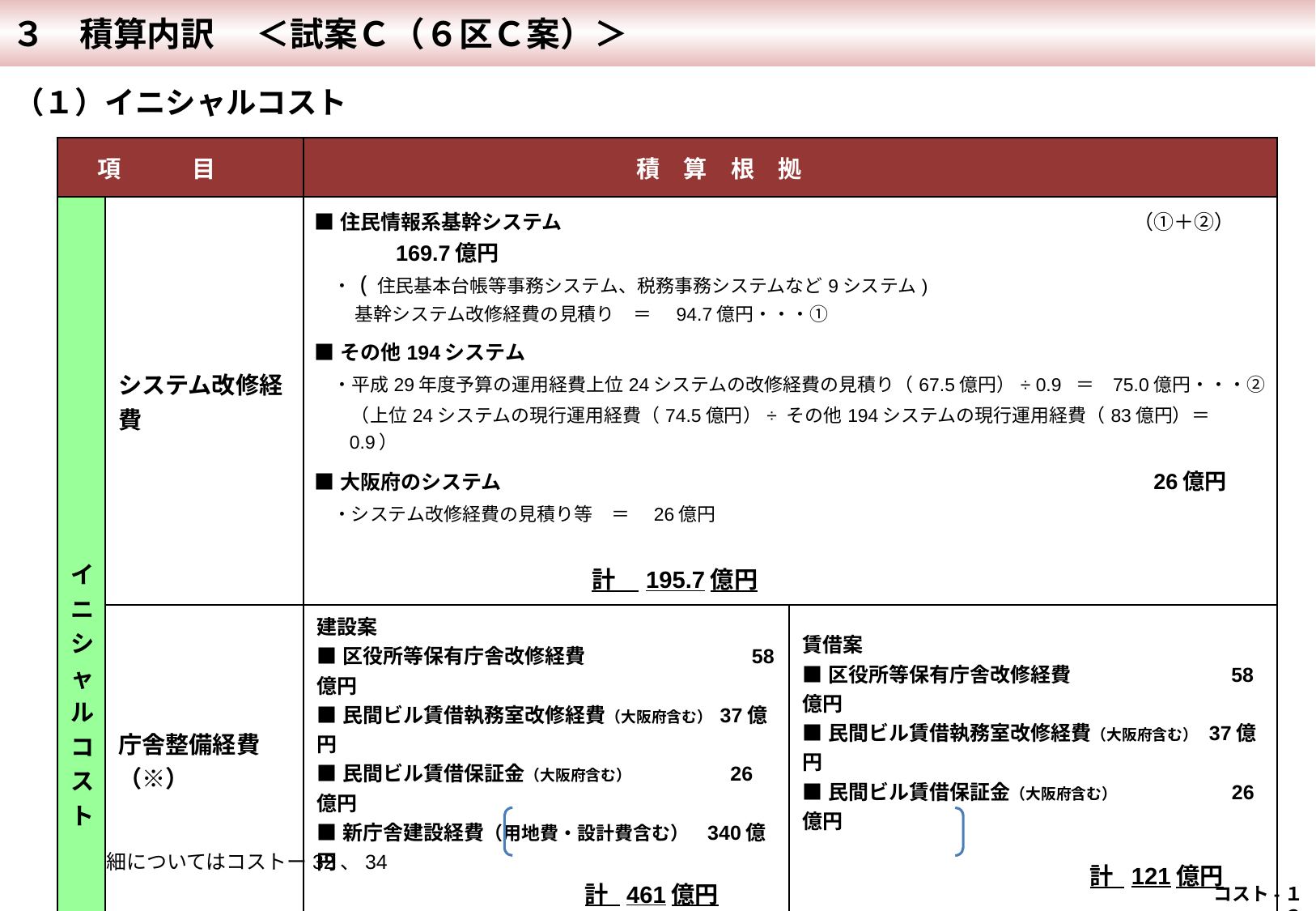

３　積算内訳　 ＜試案Ｃ（６区Ｃ案）＞
（１）イニシャルコスト
| 項　　　目 |  | 積　算　根　拠 |  |
| --- | --- | --- | --- |
| イニシャルコスト | システム改修経費 | ■住民情報系基幹システム　　　　　　　　　　　　　　　　　　　　　　　　　　　　 （①＋②） 　　169.7億円 　・(住民基本台帳等事務システム、税務事務システムなど9システム) 　 基幹システム改修経費の見積り　＝　94.7億円・・・① ■その他194システム 　・平成29年度予算の運用経費上位24システムの改修経費の見積り（67.5億円）÷ 0.9 ＝ 75.0億円・・・② 　　（上位24システムの現行運用経費（74.5億円）÷ その他194システムの現行運用経費（83億円）＝　0.9） ■大阪府のシステム　　　　　　　　　　　　　　　 　　26億円 　・システム改修経費の見積り等　＝　26億円 　　　　　　　　　　　　　　　　　　　　　　　　　　　　　　　　　　　　　　　　　　　　　　　　 　　計　195.7億円 |  |
|  | 庁舎整備経費（※） | 建設案 ■区役所等保有庁舎改修経費　　　　　　 　 58億円 ■民間ビル賃借執務室改修経費（大阪府含む） 37億円 ■民間ビル賃借保証金（大阪府含む）　　　 26億円 ■新庁舎建設経費（用地費・設計費含む） 340億円 計 461億円 | 賃借案 ■区役所等保有庁舎改修経費　　　　 　　 58億円 ■民間ビル賃借執務室改修経費（大阪府含む） 37億円 ■民間ビル賃借保証金（大阪府含む）　　 　　 26億円 計 121億円 |
|  | 移転経費 | ■移転を伴う対象職員数 ： 12,280人（特別区11,690人＋大阪府590人）　　　　 　　 　計 4.7億円 ・一人当たり移転経費（大阪市の過去の実績）：@15千円 ×110％× 12,280人 203百万円 　 ・パソコン等移設単価（大阪市の単価）：@20千円 × 110％×12,280人　　　 　 270百万円 |  |
|  | 一時保護所建設経費 | ■３か所新たに建設　　第二区：518百万円、第三区：518百万円、第四区：407百万円　 　 計 14.4億円 　　　　　　　　　　　　　　　　 第二区及び第三区（定員：20名、整備面積1,050㎡） 　　　　　　　　　　　　　　　　 第四区　　　　　　　 （定員：15名、整備面積　 820㎡） |  |

※詳細についてはコストー32、34参照
 コスト-１３